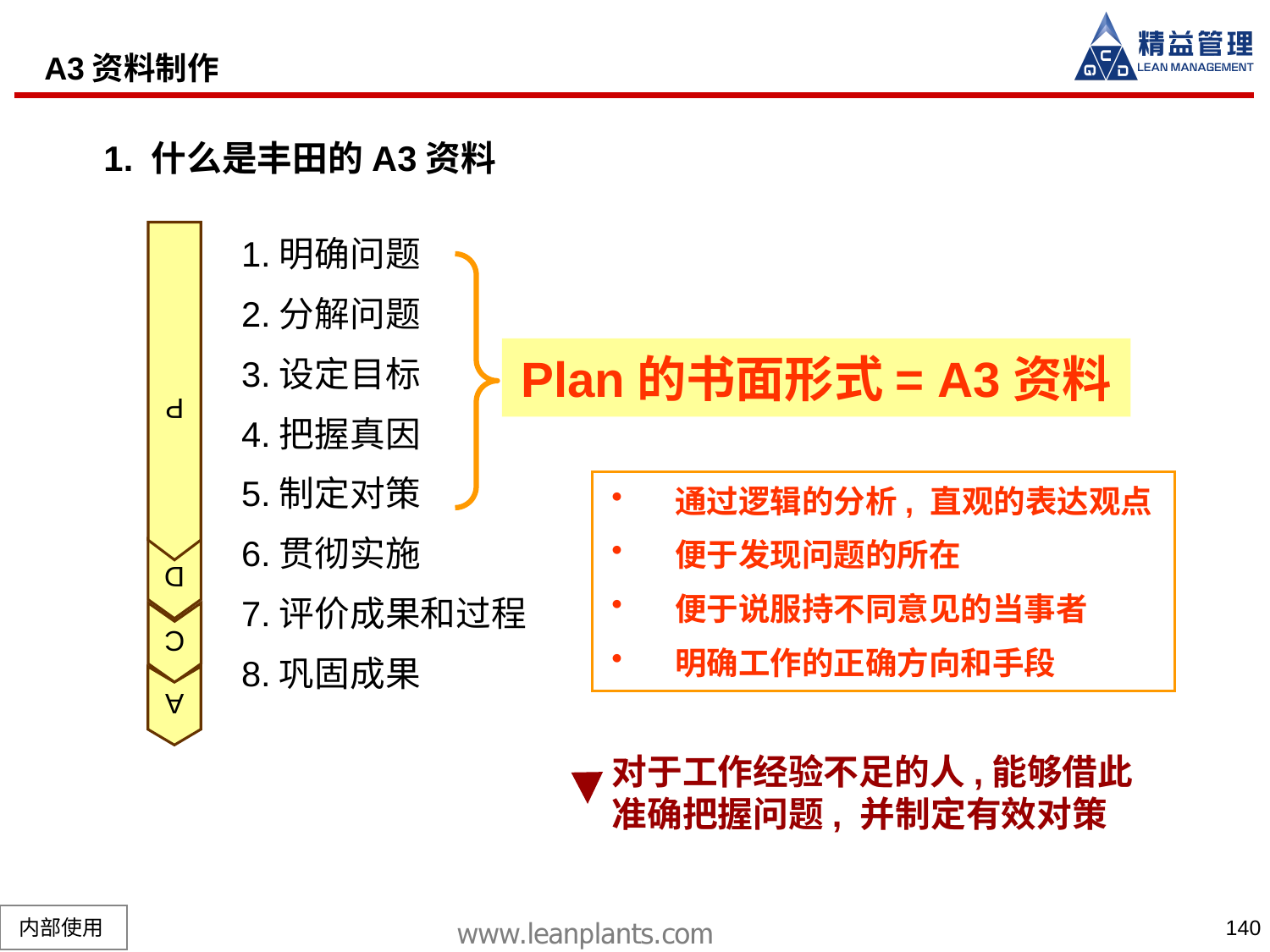

A3资料制作
1. 什么是丰田的A3资料
1.明确问题
2.分解问题
3.设定目标
4.把握真因
5.制定对策
6.贯彻实施
7.评价成果和过程
8.巩固成果

Plan的书面形式= A3资料

P

通过逻辑的分析, 直观的表达观点
便于发现问题的所在
便于说服持不同意见的当事者
明确工作的正确方向和手段
D
C
A
对于工作经验不足的人,能够借此准确把握问题, 并制定有效对策

内部使用